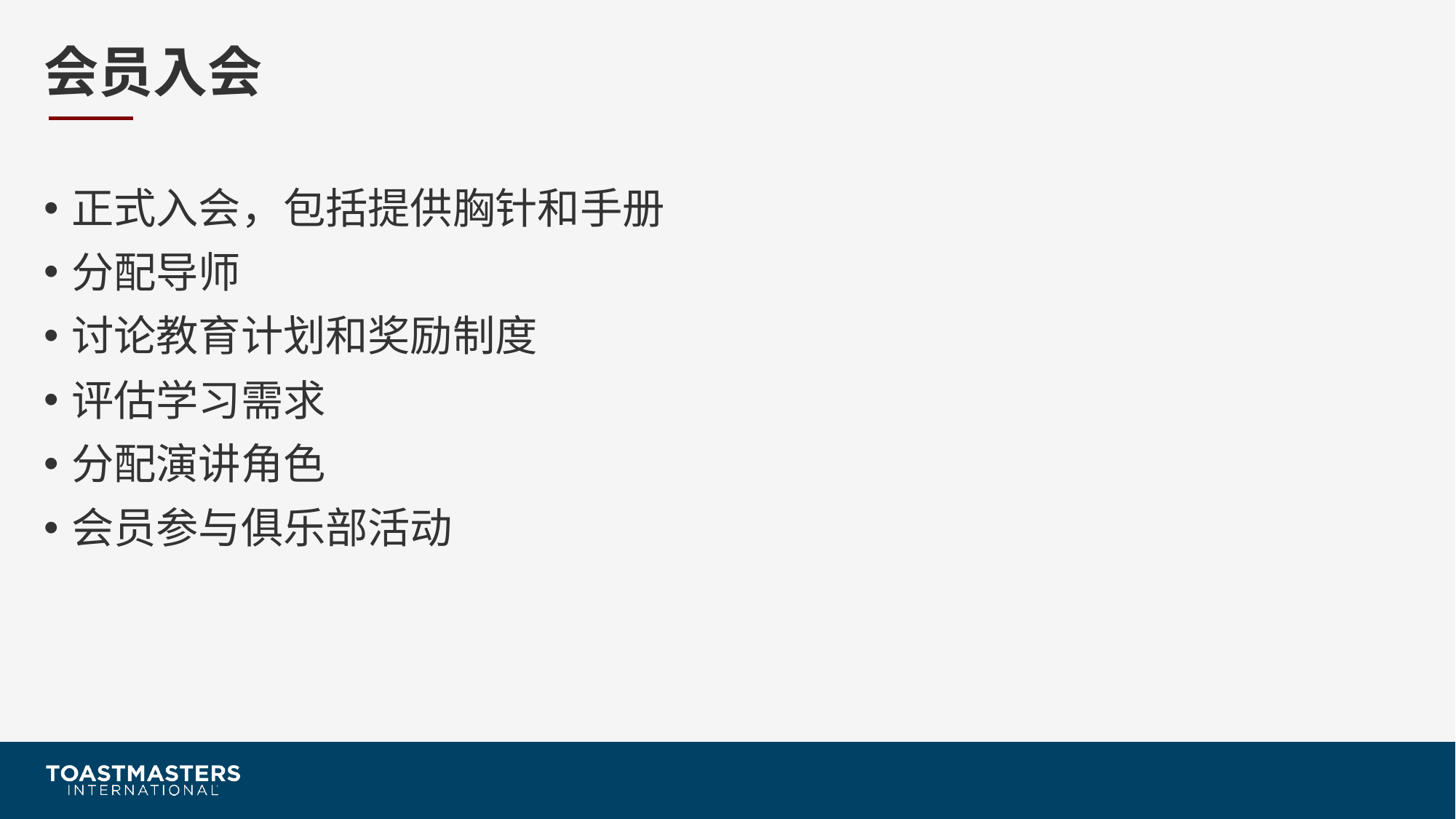

# 会员入会
正式入会，包括提供胸针和手册
分配导师
讨论教育计划和奖励制度
评估学习需求
分配演讲角色
会员参与俱乐部活动